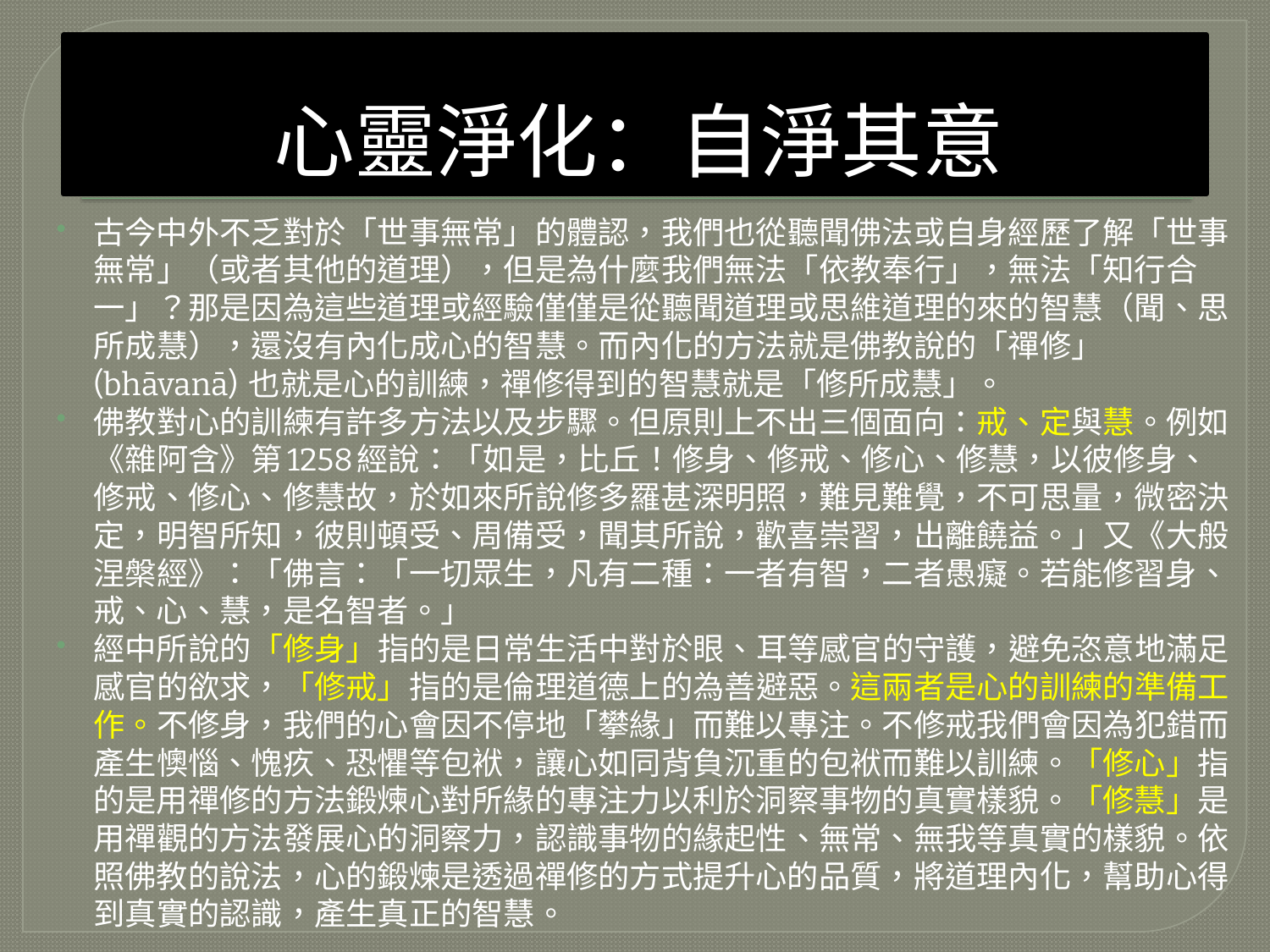

# 心靈淨化：自淨其意
古今中外不乏對於「世事無常」的體認，我們也從聽聞佛法或自身經歷了解「世事無常」（或者其他的道理），但是為什麼我們無法「依教奉行」，無法「知行合一」？那是因為這些道理或經驗僅僅是從聽聞道理或思維道理的來的智慧（聞、思所成慧），還沒有內化成心的智慧。而內化的方法就是佛教說的「禪修」(bhāvanā) 也就是心的訓練，禪修得到的智慧就是「修所成慧」。
佛教對心的訓練有許多方法以及步驟。但原則上不出三個面向：戒、定與慧。例如《雜阿含》第1258經說：「如是，比丘！修身、修戒、修心、修慧，以彼修身、修戒、修心、修慧故，於如來所說修多羅甚深明照，難見難覺，不可思量，微密決定，明智所知，彼則頓受、周備受，聞其所說，歡喜崇習，出離饒益。」又《大般涅槃經》：「佛言：「一切眾生，凡有二種：一者有智，二者愚癡。若能修習身、戒、心、慧，是名智者。」
經中所說的「修身」指的是日常生活中對於眼、耳等感官的守護，避免恣意地滿足感官的欲求，「修戒」指的是倫理道德上的為善避惡。這兩者是心的訓練的準備工作。不修身，我們的心會因不停地「攀緣」而難以專注。不修戒我們會因為犯錯而產生懊惱、愧疚、恐懼等包袱，讓心如同背負沉重的包袱而難以訓練。「修心」指的是用禪修的方法鍛煉心對所緣的專注力以利於洞察事物的真實樣貌。「修慧」是用禪觀的方法發展心的洞察力，認識事物的緣起性、無常、無我等真實的樣貌。依照佛教的說法，心的鍛煉是透過禪修的方式提升心的品質，將道理內化，幫助心得到真實的認識，產生真正的智慧。